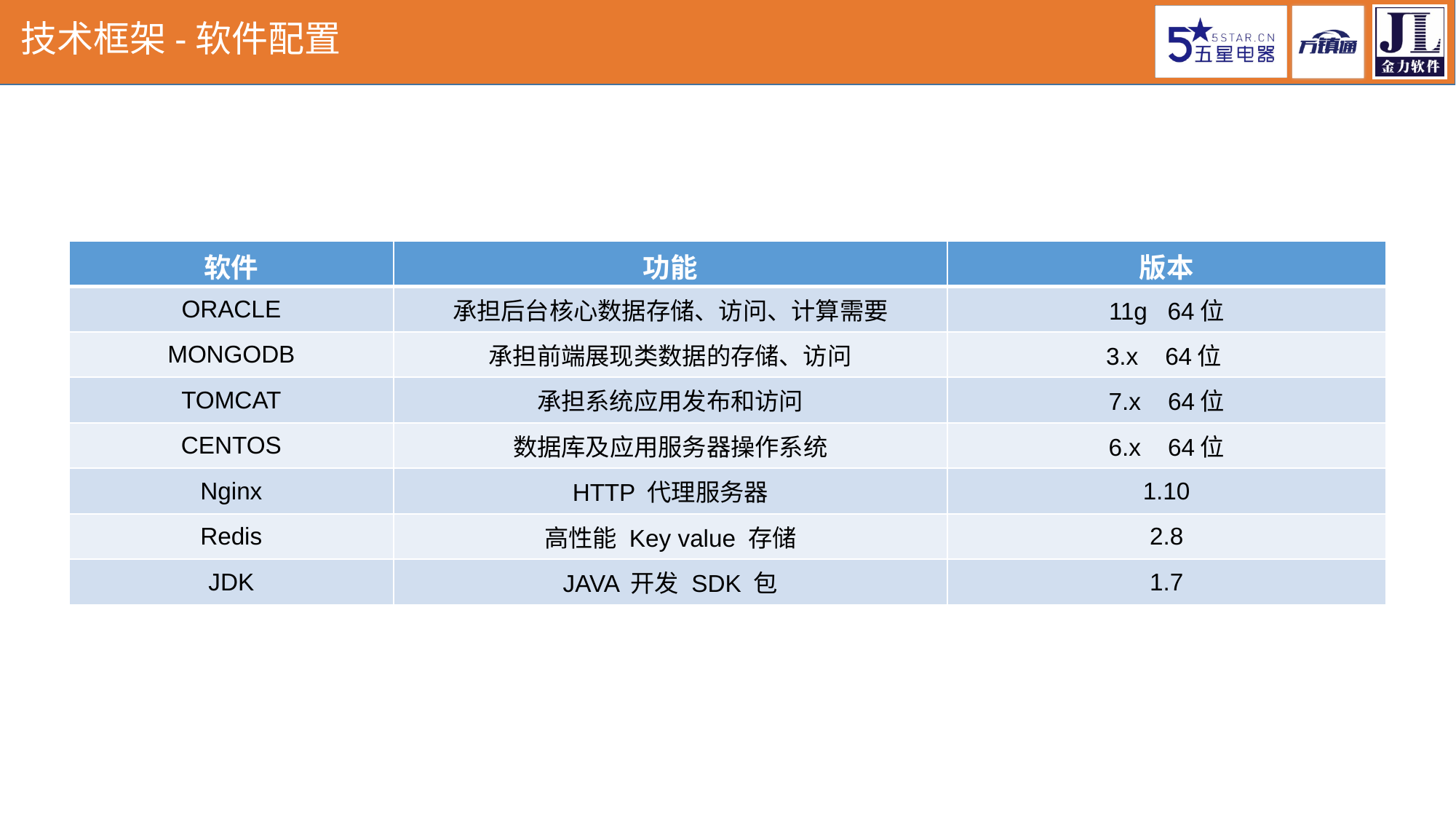

技术框架-软件配置
| 软件 | 功能 | 版本 |
| --- | --- | --- |
| ORACLE | 承担后台核心数据存储、访问、计算需要 | 11g 64位 |
| MONGODB | 承担前端展现类数据的存储、访问 | 3.x 64位 |
| TOMCAT | 承担系统应用发布和访问 | 7.x 64位 |
| CENTOS | 数据库及应用服务器操作系统 | 6.x 64位 |
| Nginx | HTTP 代理服务器 | 1.10 |
| Redis | 高性能 Key value 存储 | 2.8 |
| JDK | JAVA 开发 SDK 包 | 1.7 |